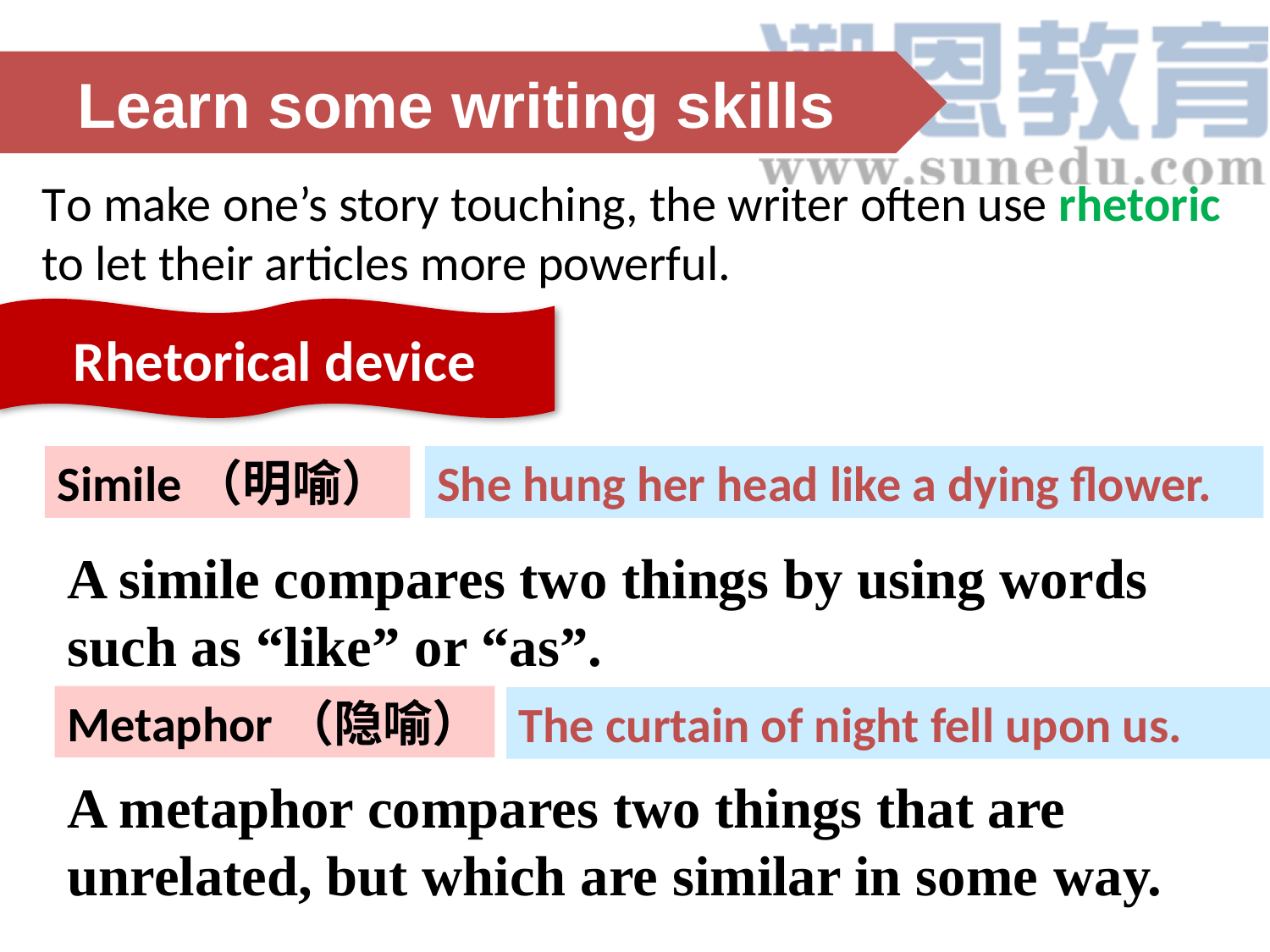

Learn some writing skills
To make one’s story touching, the writer often use rhetoric to let their articles more powerful.
Rhetorical device
Simile（明喻）
She hung her head like a dying flower.
A simile compares two things by using words such as “like” or “as”.
Metaphor（隐喻）
The curtain of night fell upon us.
A metaphor compares two things that are unrelated, but which are similar in some way.